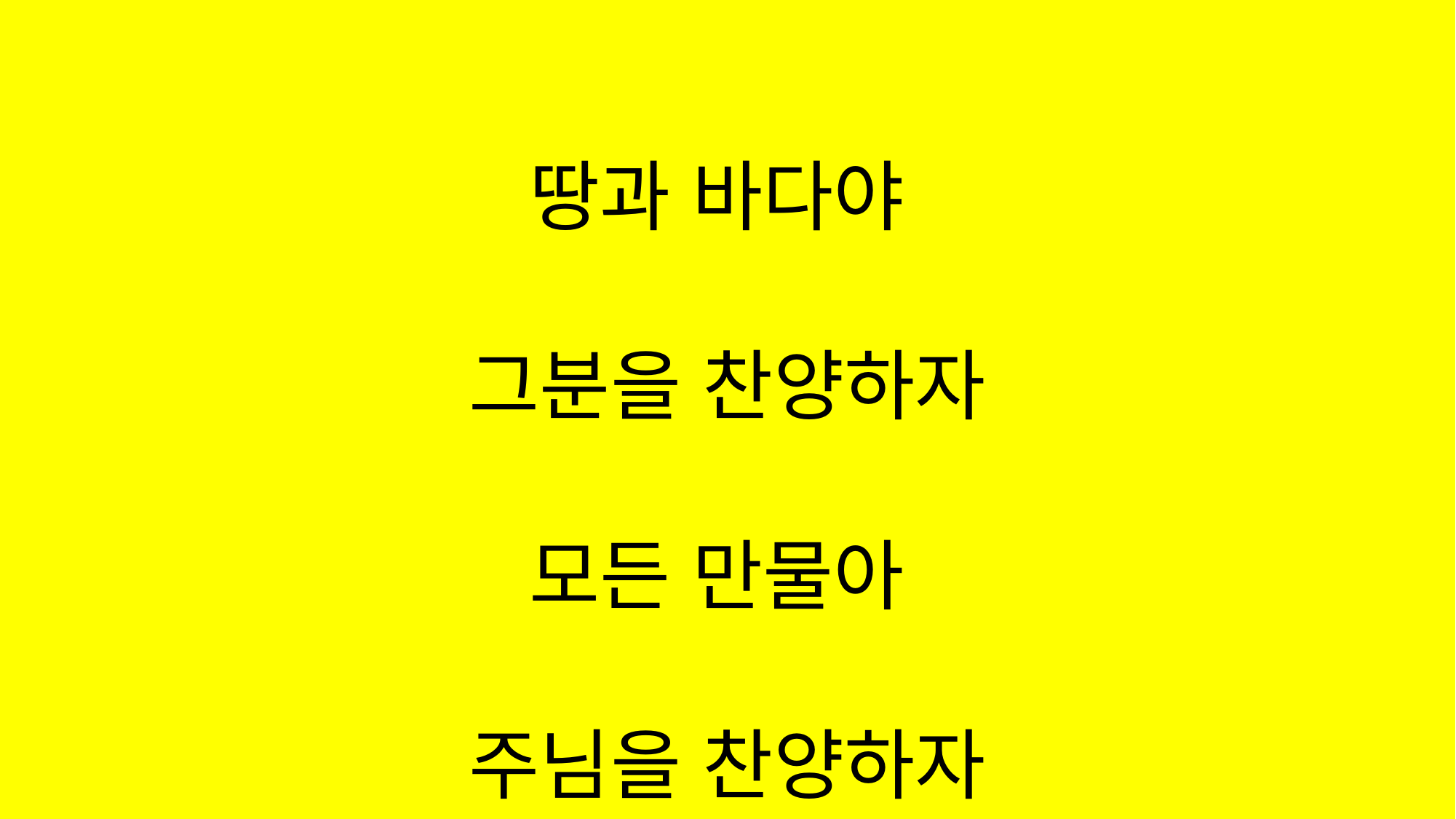

#
땅과 바다야

그분을 찬양하자

모든 만물아

주님을 찬양하자